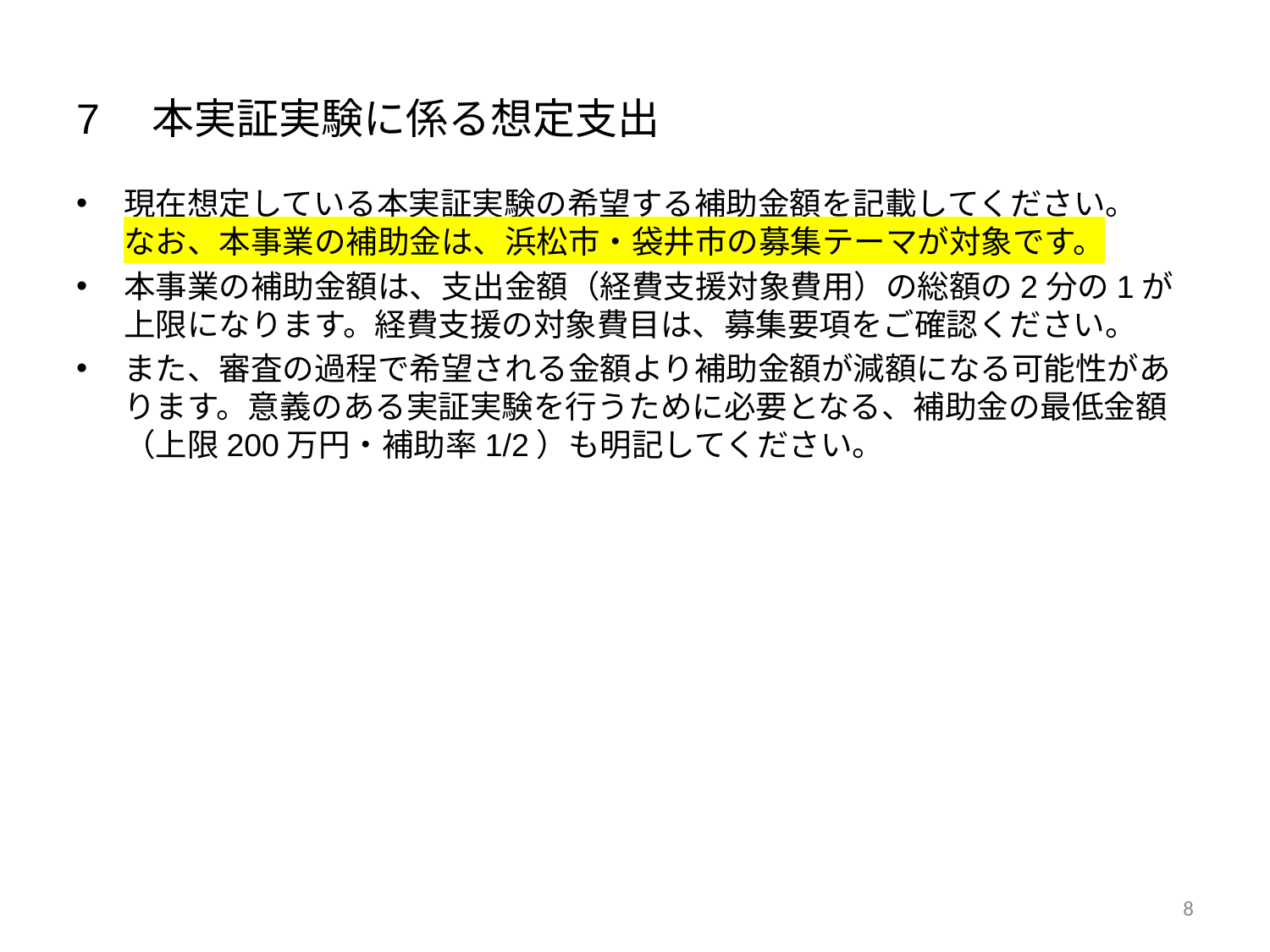

# 7　本実証実験に係る想定支出
現在想定している本実証実験の希望する補助金額を記載してください。
なお、本事業の補助金は、浜松市・袋井市の募集テーマが対象です。
本事業の補助金額は、支出金額（経費支援対象費用）の総額の2分の1が上限になります。経費支援の対象費目は、募集要項をご確認ください。
また、審査の過程で希望される金額より補助金額が減額になる可能性があります。意義のある実証実験を行うために必要となる、補助金の最低金額（上限200万円・補助率1/2）も明記してください。
8